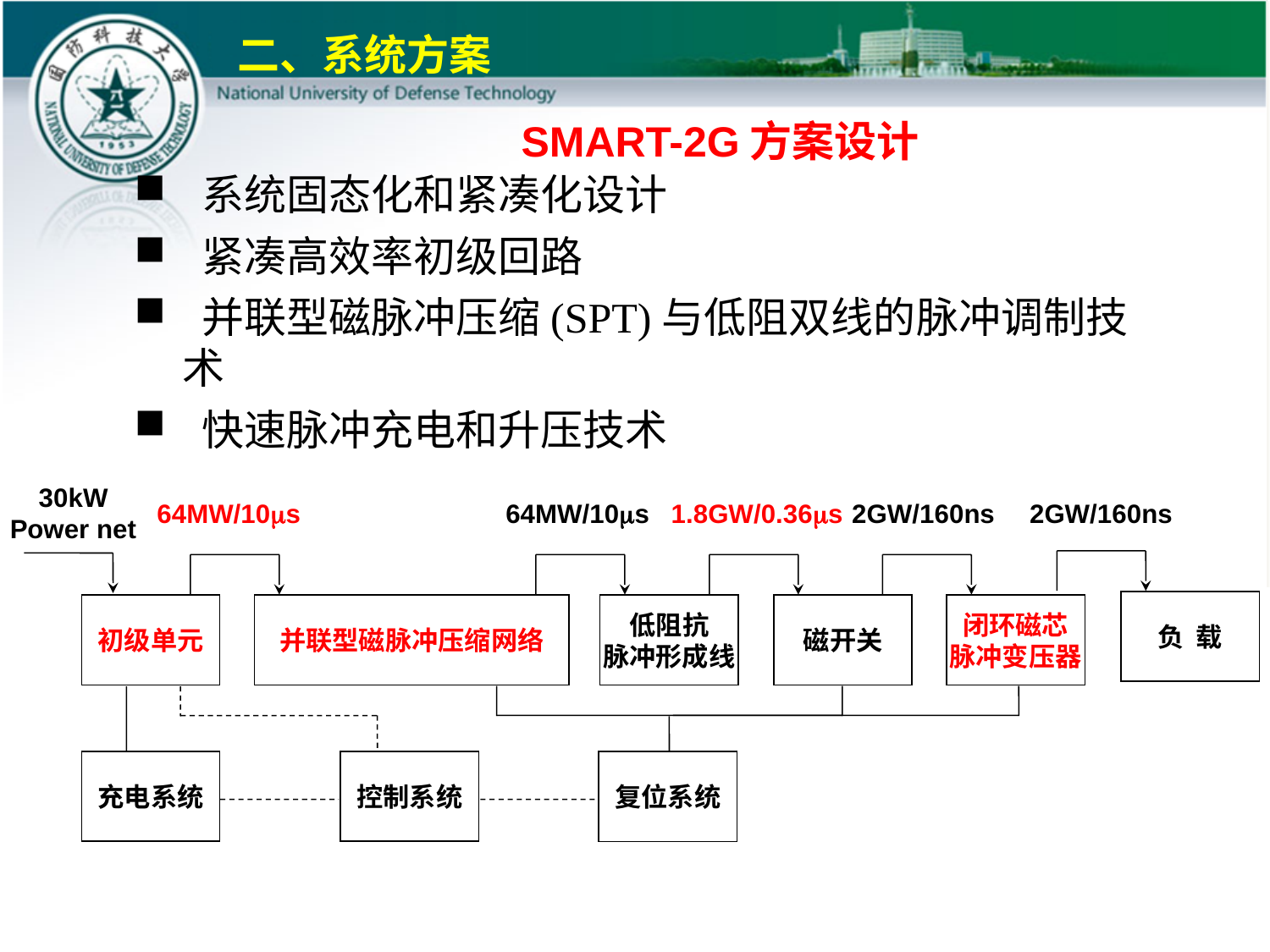

二、系统方案
SMART-2G方案设计
 系统固态化和紧凑化设计
 紧凑高效率初级回路
 并联型磁脉冲压缩(SPT)与低阻双线的脉冲调制技术
 快速脉冲充电和升压技术

30kW
Power net
64MW/10μs
64MW/10μs
1.8GW/0.36μs
2GW/160ns
2GW/160ns

负  载
初级单元
并联型磁脉冲压缩网络
低阻抗
脉冲形成线
磁开关
闭环磁芯
脉冲变压器

充电系统
控制系统
复位系统